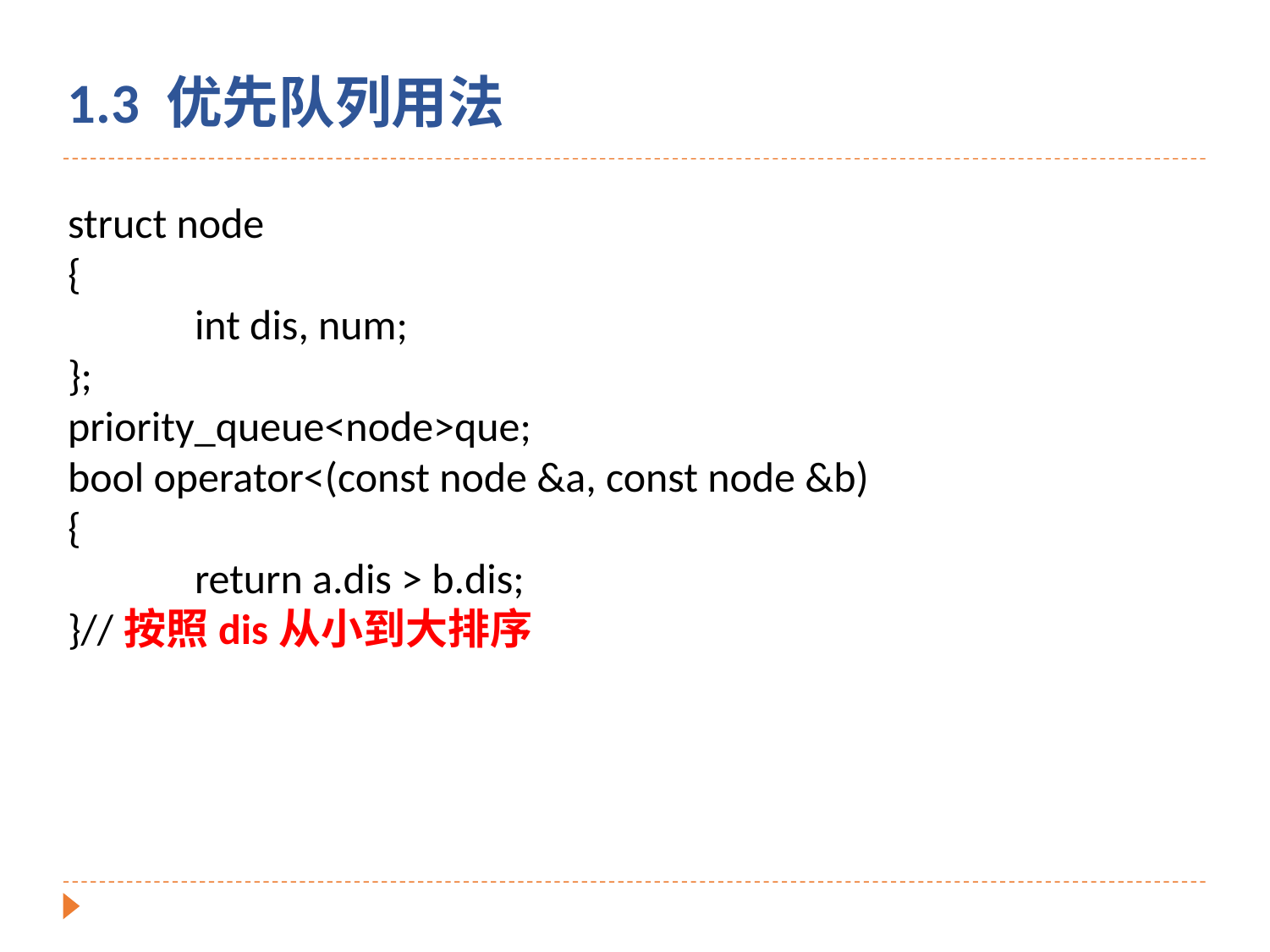

1.3 优先队列用法
struct node
{
	int dis, num;
};
priority_queue<node>que;
bool operator<(const node &a, const node &b)
{
	return a.dis > b.dis;
}//按照dis从小到大排序
10